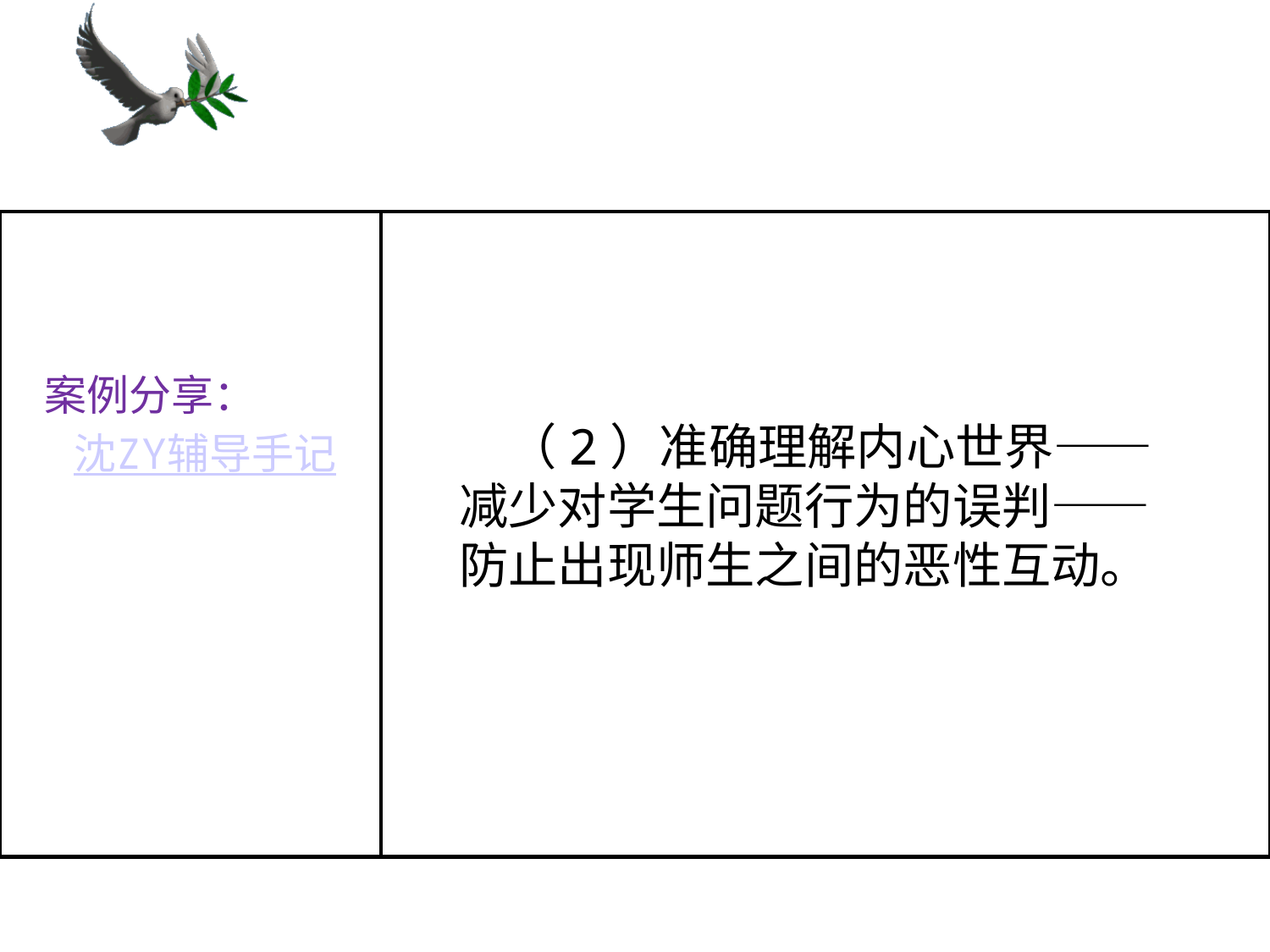

# （2）准确理解内心世界——减少对学生问题行为的误判——防止出现师生之间的恶性互动。

案例分享：
  沈ZY辅导手记